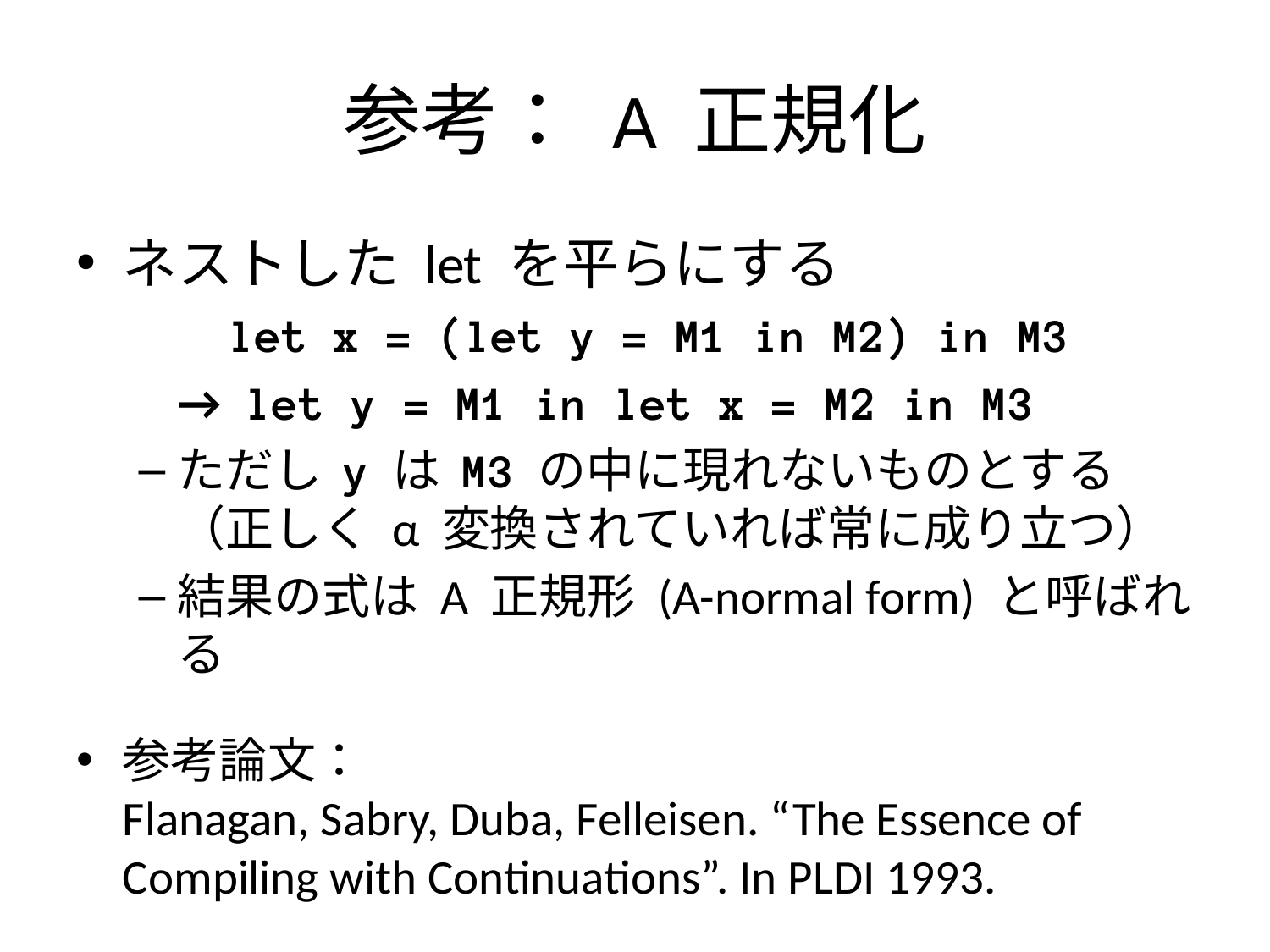

# 参考： A 正規化
ネストした let を平らにする
  let x = (let y = M1 in M2) in M3
→ let y = M1 in let x = M2 in M3
ただし y は M3 の中に現れないものとする
（正しく α 変換されていれば常に成り立つ）
結果の式は A 正規形 (A-normal form) と呼ばれる
参考論文：
Flanagan, Sabry, Duba, Felleisen. “The Essence of Compiling with Continuations”. In PLDI 1993.